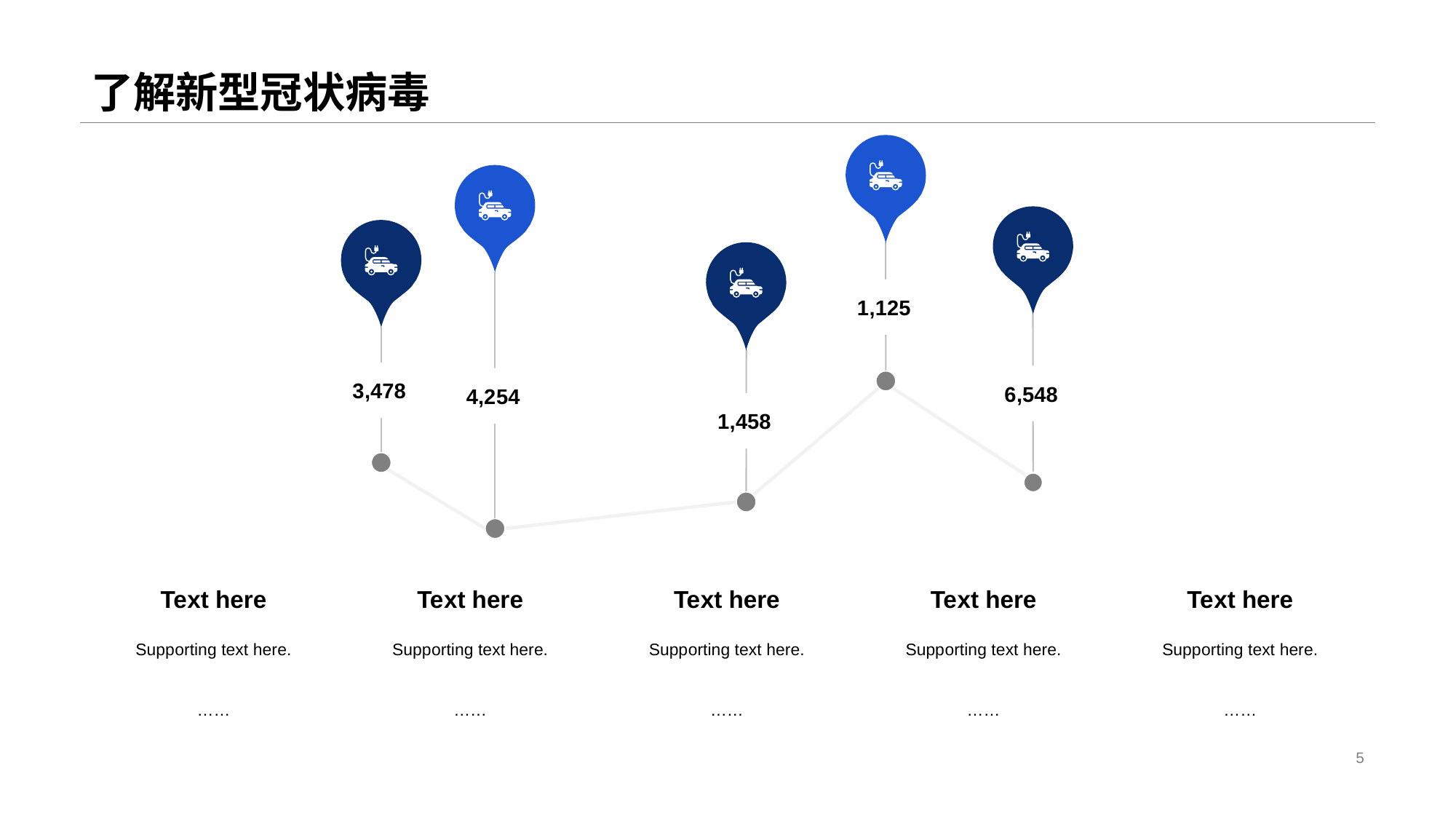

# 了解新型冠状病毒

1 ,125
3 ,478
6 ,548
4,2 54

1 ,458

Te xt here
Te xt here
Te xt here
Te xt here
Te xt here
Supp orting text here.

……
Supp orting text here.

……
Supp orting text here.

……
Supp orting text here.

……
Supp orting text here.

……
5